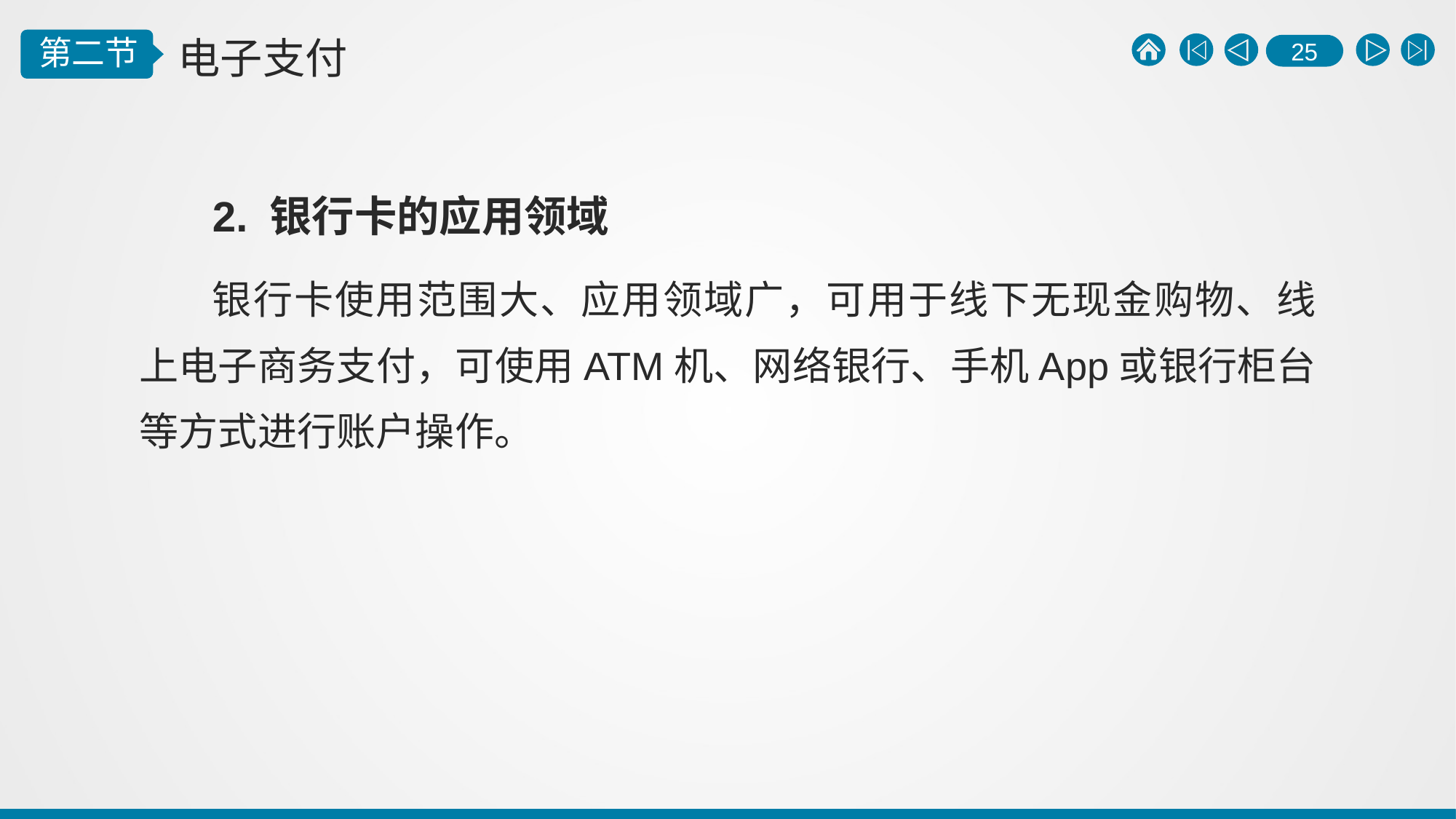

2. 银行卡的应用领域
银行卡使用范围大、应用领域广，可用于线下无现金购物、线上电子商务支付，可使用ATM机、网络银行、手机App或银行柜台等方式进行账户操作。